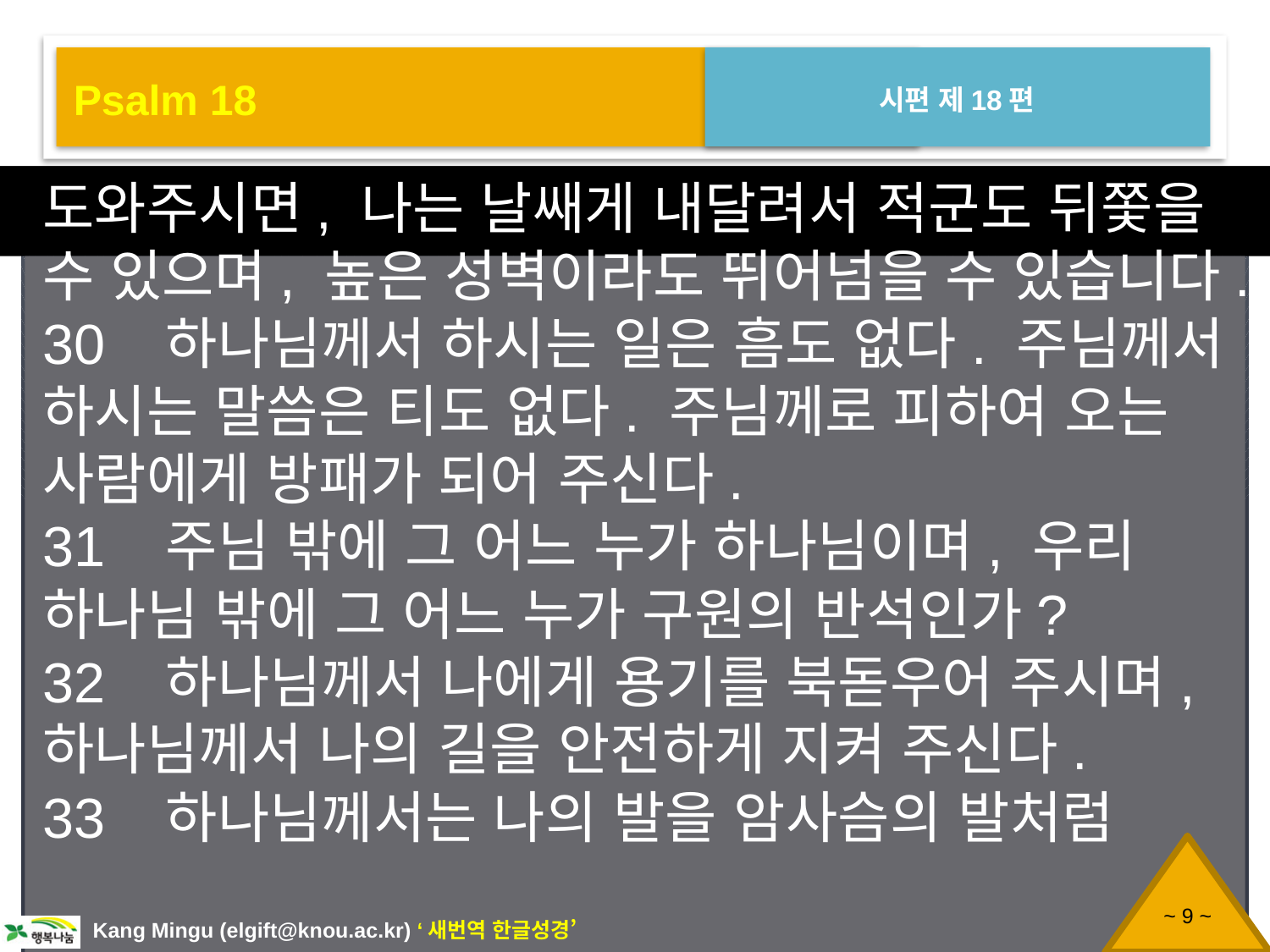

Psalm 18
시편 제18편
도와주시면, 나는 날쌔게 내달려서 적군도 뒤쫓을 수 있으며, 높은 성벽이라도 뛰어넘을 수 있습니다.
30   하나님께서 하시는 일은 흠도 없다. 주님께서 하시는 말씀은 티도 없다. 주님께로 피하여 오는 사람에게 방패가 되어 주신다.
31   주님 밖에 그 어느 누가 하나님이며, 우리 하나님 밖에 그 어느 누가 구원의 반석인가?
32   하나님께서 나에게 용기를 북돋우어 주시며, 하나님께서 나의 길을 안전하게 지켜 주신다.
33   하나님께서는 나의 발을 암사슴의 발처럼